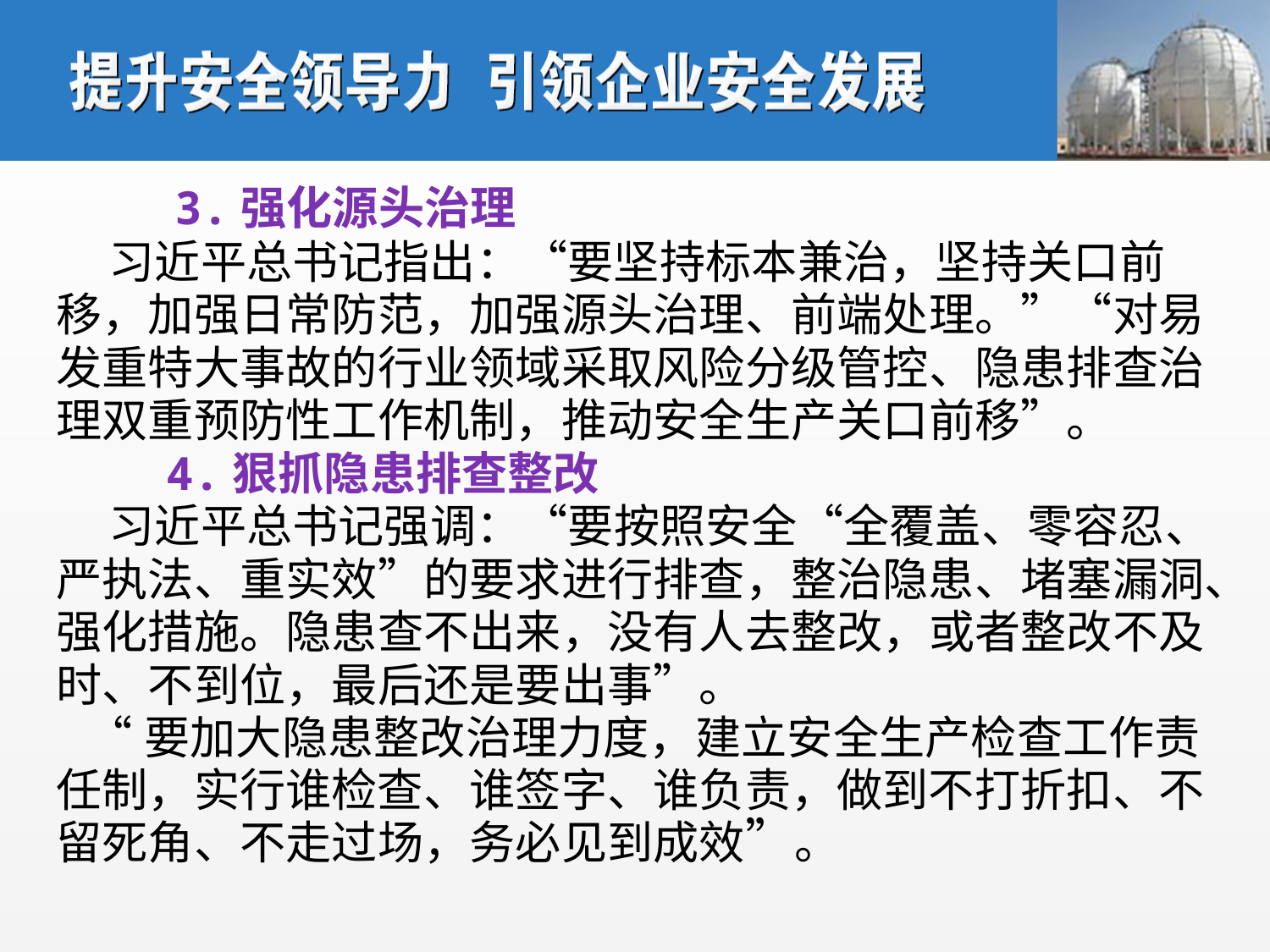

3.强化源头治理
    习近平总书记指出：“要坚持标本兼治，坚持关口前移，加强日常防范，加强源头治理、前端处理。”“对易发重特大事故的行业领域采取风险分级管控、隐患排查治理双重预防性工作机制，推动安全生产关口前移”。
    4.狠抓隐患排查整改
    习近平总书记强调：“要按照安全“全覆盖、零容忍、严执法、重实效”的要求进行排查，整治隐患、堵塞漏洞、强化措施。隐患查不出来，没有人去整改，或者整改不及时、不到位，最后还是要出事”。
   “要加大隐患整改治理力度，建立安全生产检查工作责任制，实行谁检查、谁签字、谁负责，做到不打折扣、不留死角、不走过场，务必见到成效”。